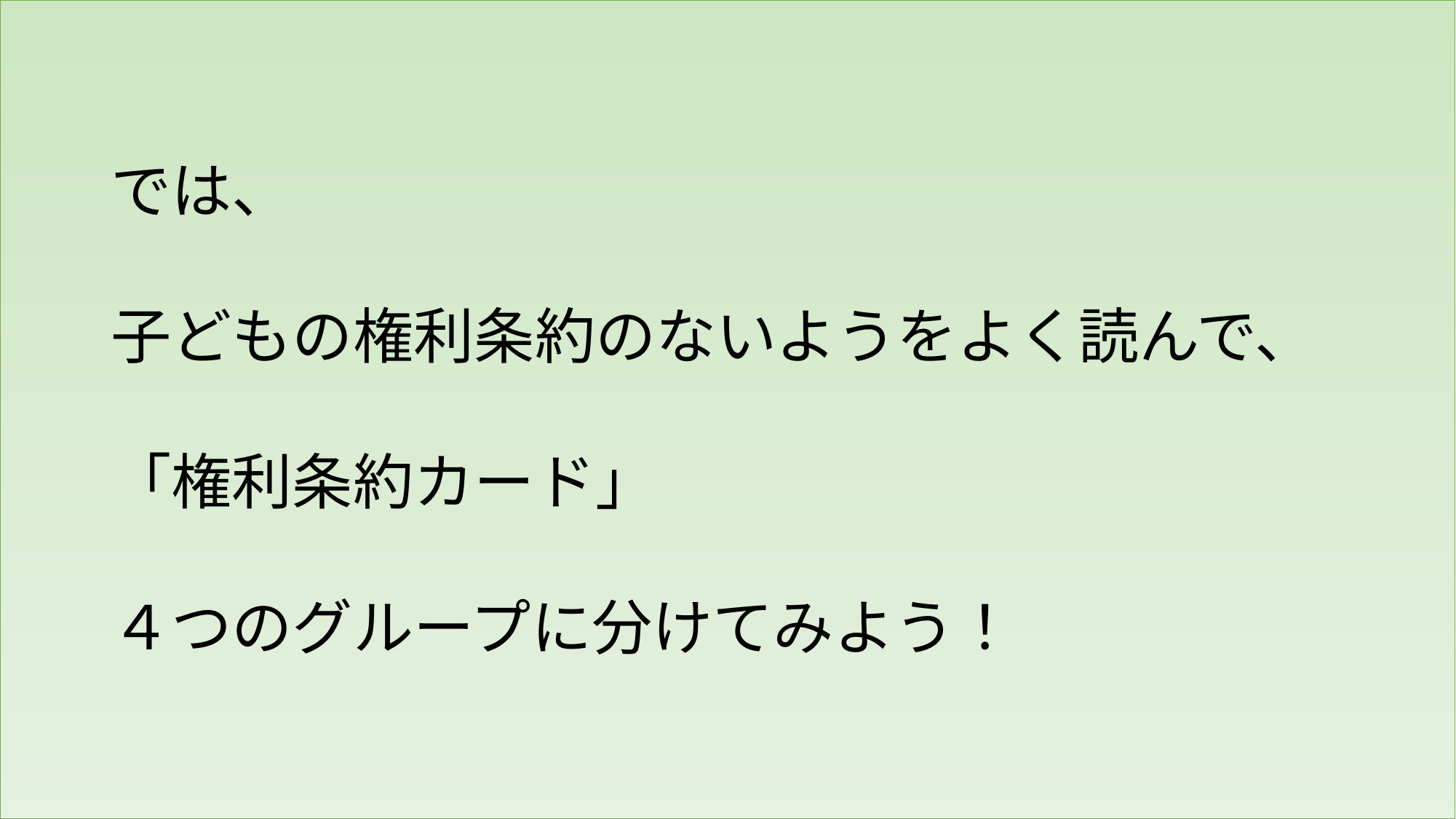

では、

子どもの権利条約のないようをよく読んで、

「権利条約カード」

４つのグループに分けてみよう！